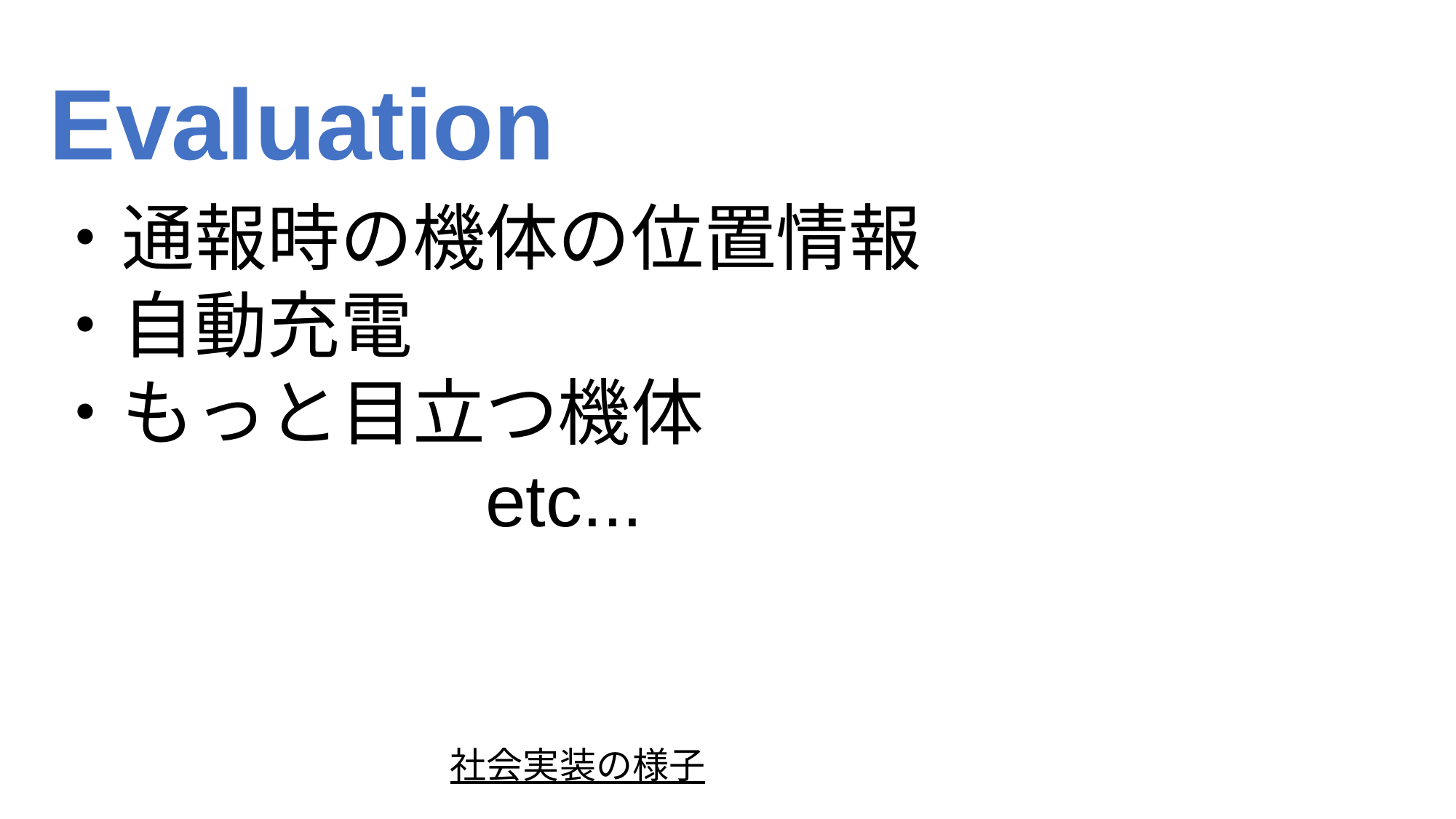

Evaluation
・通報時の機体の位置情報
・自動充電
・もっと目立つ機体
				etc...
社会実装の様子